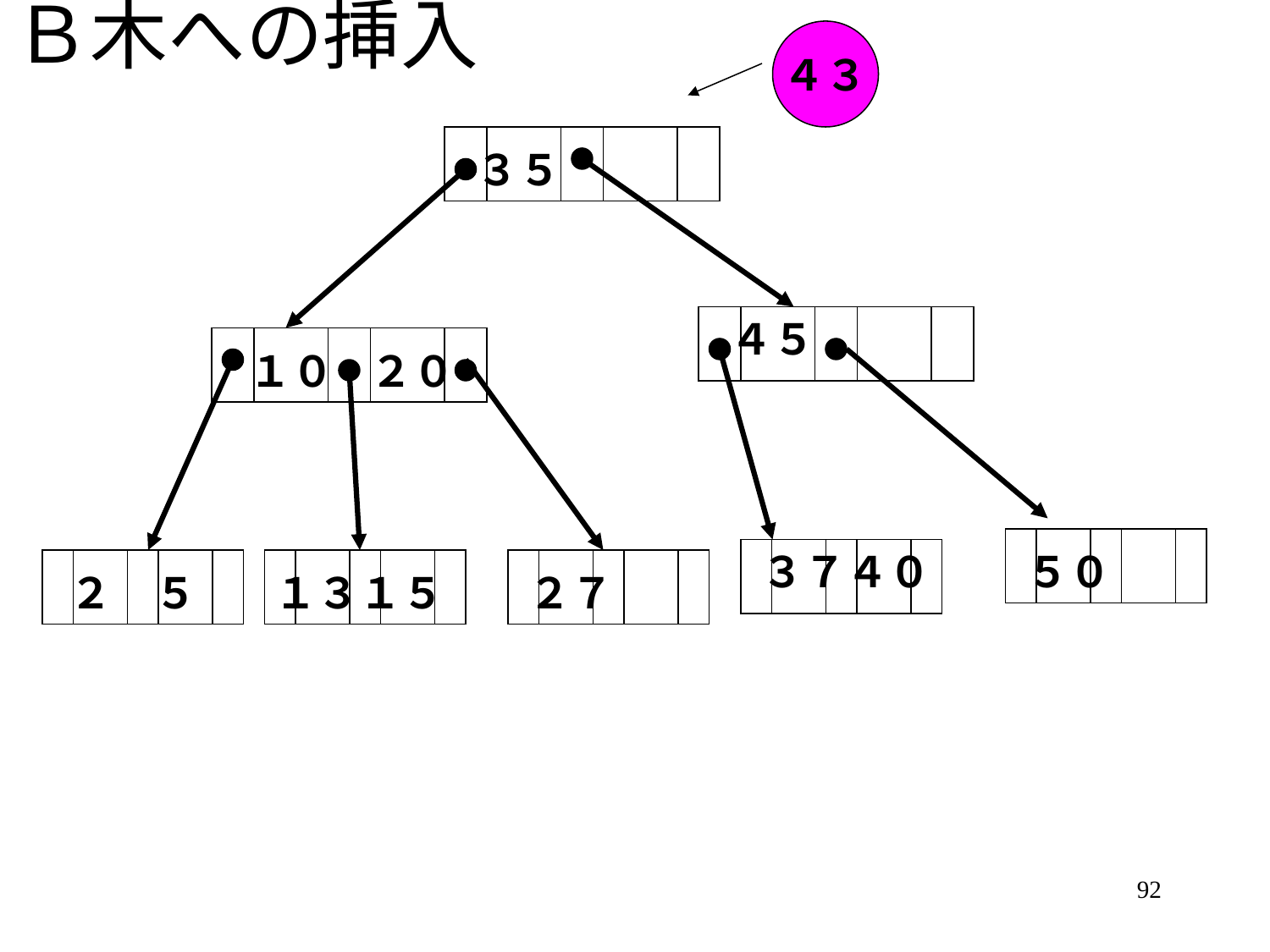

# Ｂ木への挿入

４３

３５

４５

１０
２０

３７
４０
５０

２
５
１３
１５
２７
92